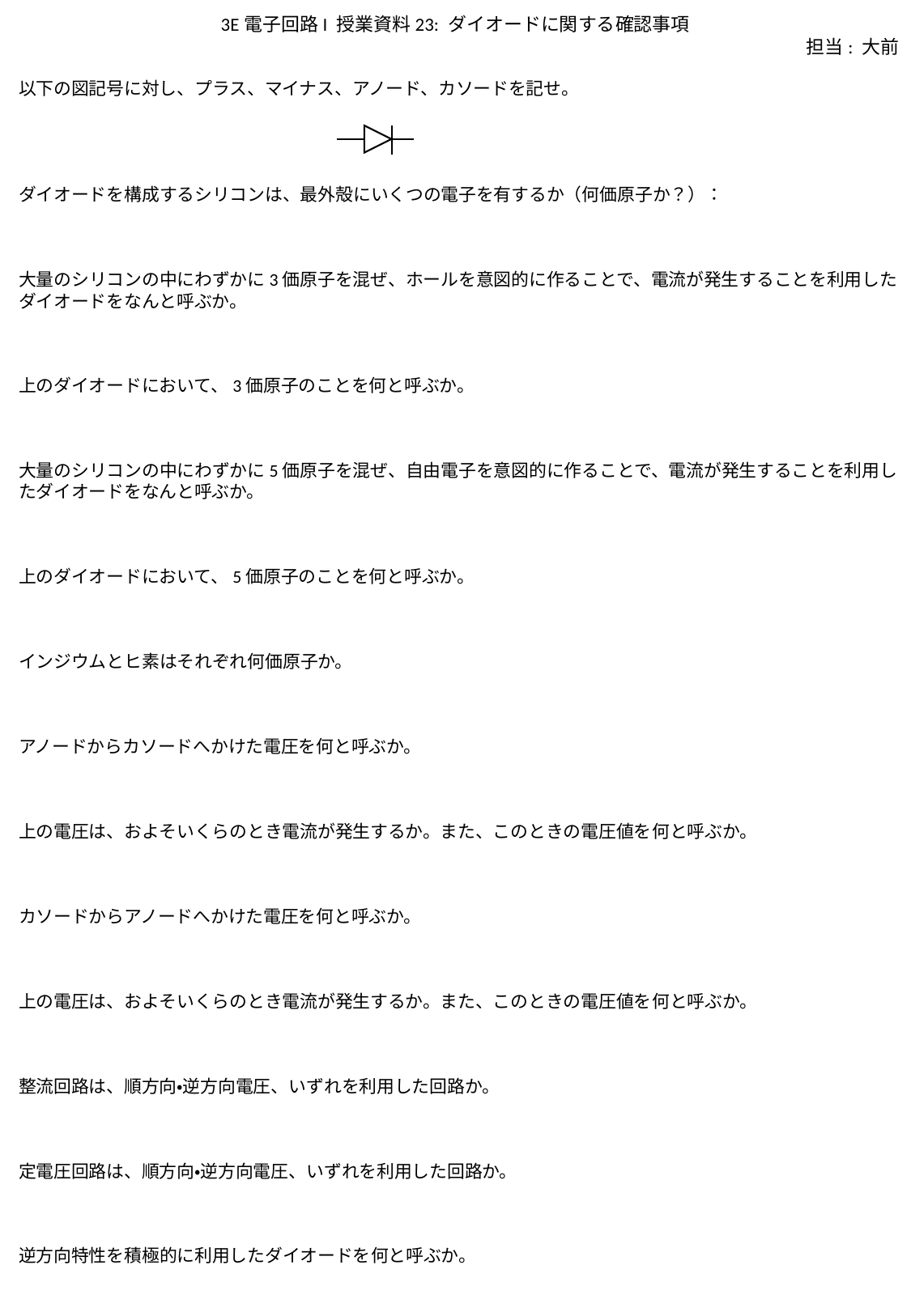

3E電子回路I 授業資料23: ダイオードに関する確認事項
担当: 大前
以下の図記号に対し、プラス、マイナス、アノード、カソードを記せ。

ダイオードを構成するシリコンは、最外殻にいくつの電子を有するか（何価原子か？）：

大量のシリコンの中にわずかに3価原子を混ぜ、ホールを意図的に作ることで、電流が発生することを利用したダイオードをなんと呼ぶか。

上のダイオードにおいて、3価原子のことを何と呼ぶか。

大量のシリコンの中にわずかに5価原子を混ぜ、自由電子を意図的に作ることで、電流が発生することを利用したダイオードをなんと呼ぶか。

上のダイオードにおいて、5価原子のことを何と呼ぶか。

インジウムとヒ素はそれぞれ何価原子か。

アノードからカソードへかけた電圧を何と呼ぶか。

上の電圧は、およそいくらのとき電流が発生するか。また、このときの電圧値を何と呼ぶか。

カソードからアノードへかけた電圧を何と呼ぶか。

上の電圧は、およそいくらのとき電流が発生するか。また、このときの電圧値を何と呼ぶか。

整流回路は、順方向・逆方向電圧、いずれを利用した回路か。

定電圧回路は、順方向・逆方向電圧、いずれを利用した回路か。

逆方向特性を積極的に利用したダイオードを何と呼ぶか。